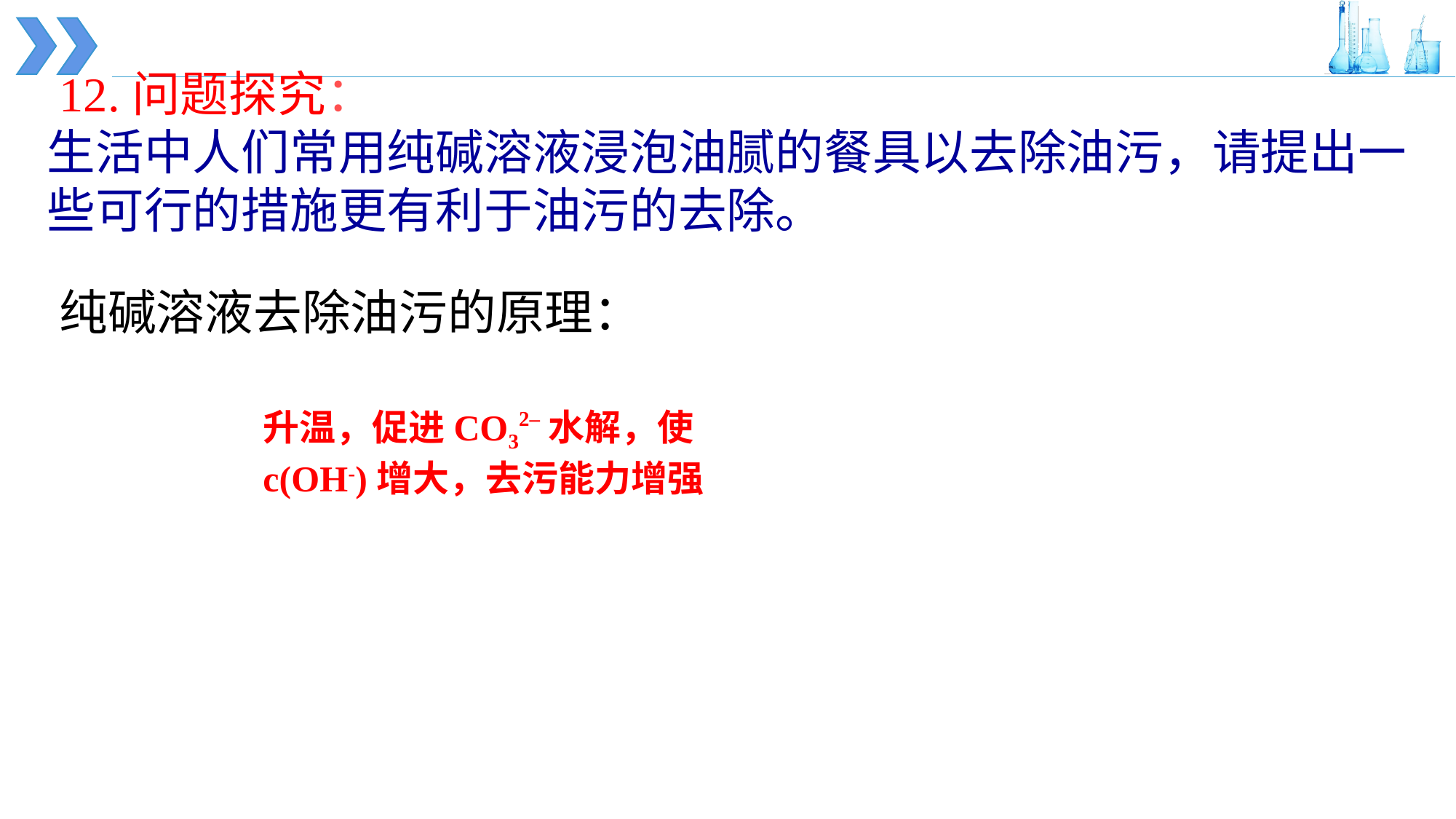

12.问题探究：
生活中人们常用纯碱溶液浸泡油腻的餐具以去除油污，请提出一些可行的措施更有利于油污的去除。
纯碱溶液去除油污的原理：
升温，促进CO32–水解，使c(OH-)增大，去污能力增强